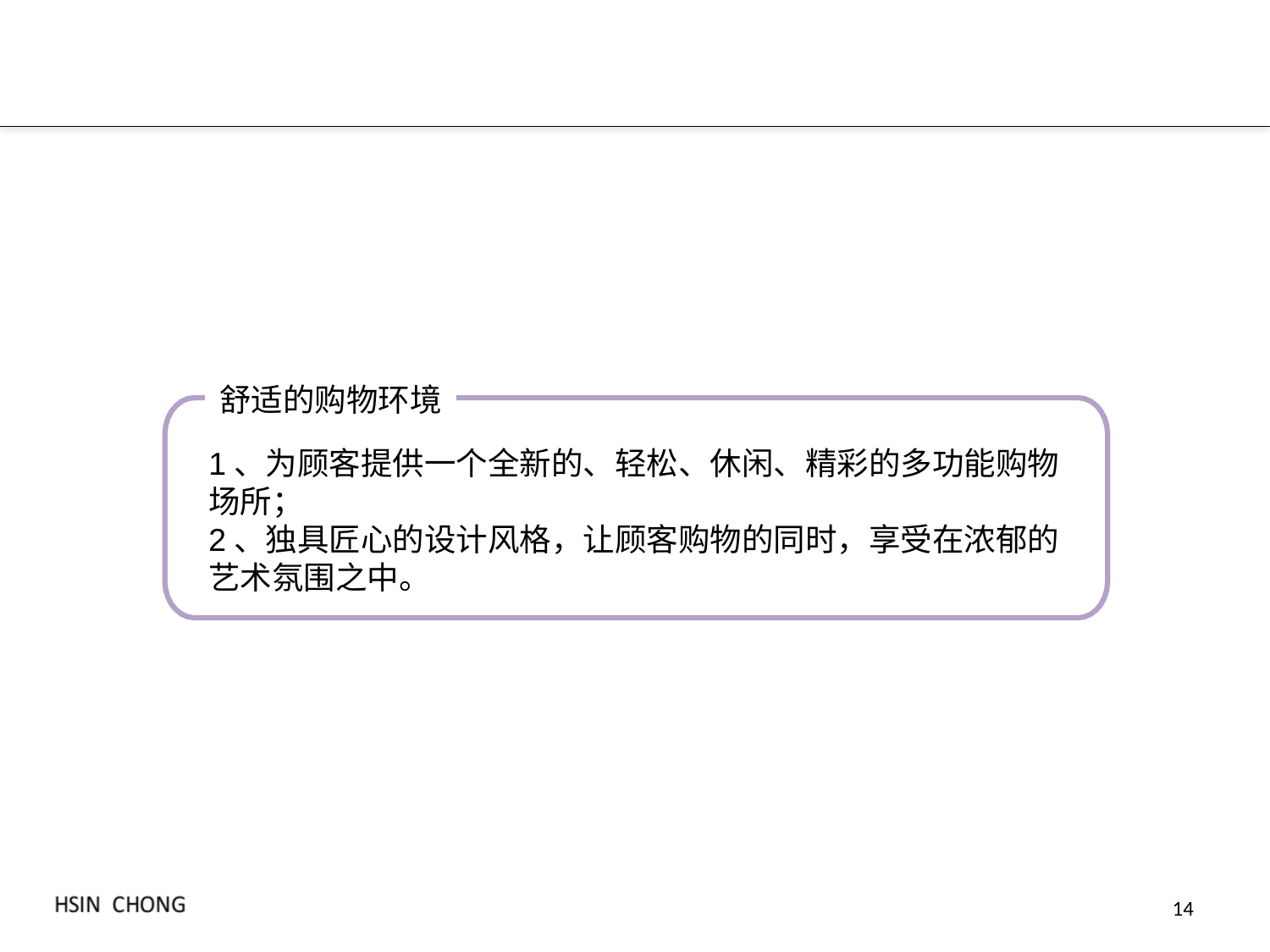

舒适的购物环境

1、为顾客提供一个全新的、轻松、休闲、精彩的多功能购物场所；
2、独具匠心的设计风格，让顾客购物的同时，享受在浓郁的艺术氛围之中。
14